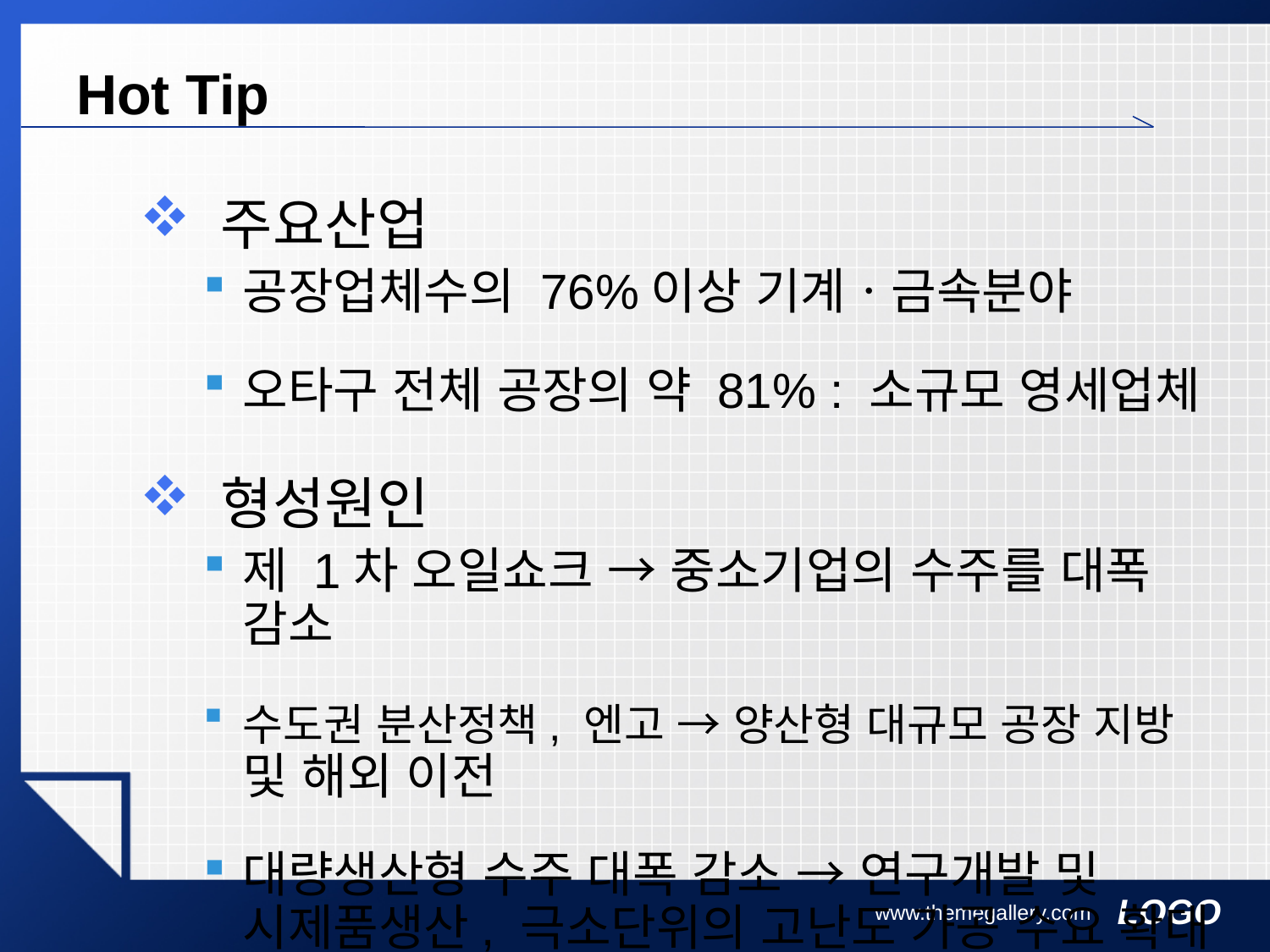

# Hot Tip
 주요산업
공장업체수의 76%이상 기계ㆍ금속분야

오타구 전체 공장의 약 81% : 소규모 영세업체

 형성원인
제 1차 오일쇼크 → 중소기업의 수주를 대폭 감소

수도권 분산정책, 엔고 → 양산형 대규모 공장 지방 및 해외 이전

대량생산형 수주 대폭 감소 → 연구개발 및 시제품생산, 극소단위의 고난도 가공 수요 확대

www.themegallery.com